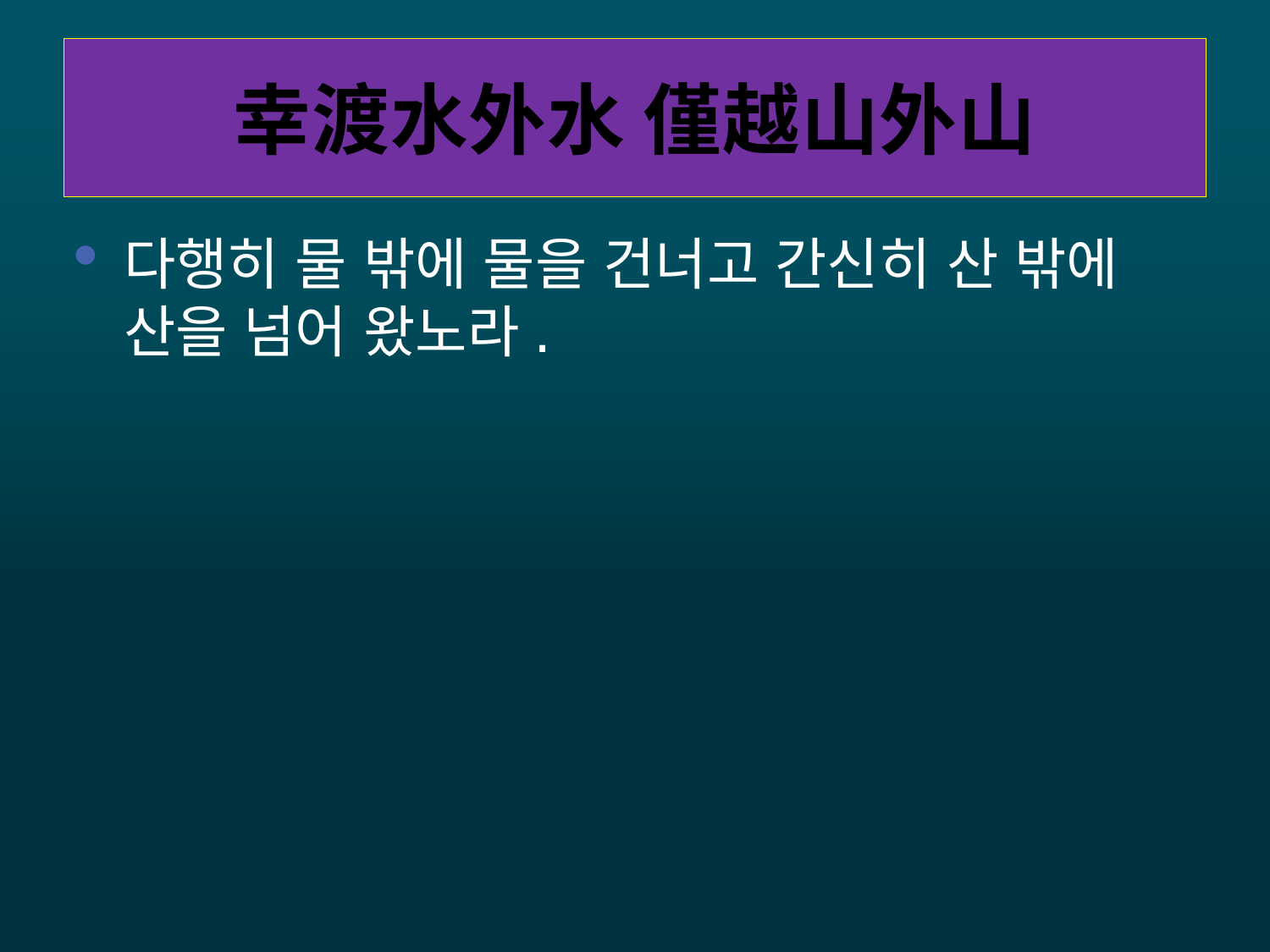

# 幸渡水外水 僅越山外山
다행히 물 밖에 물을 건너고 간신히 산 밖에 산을 넘어 왔노라.